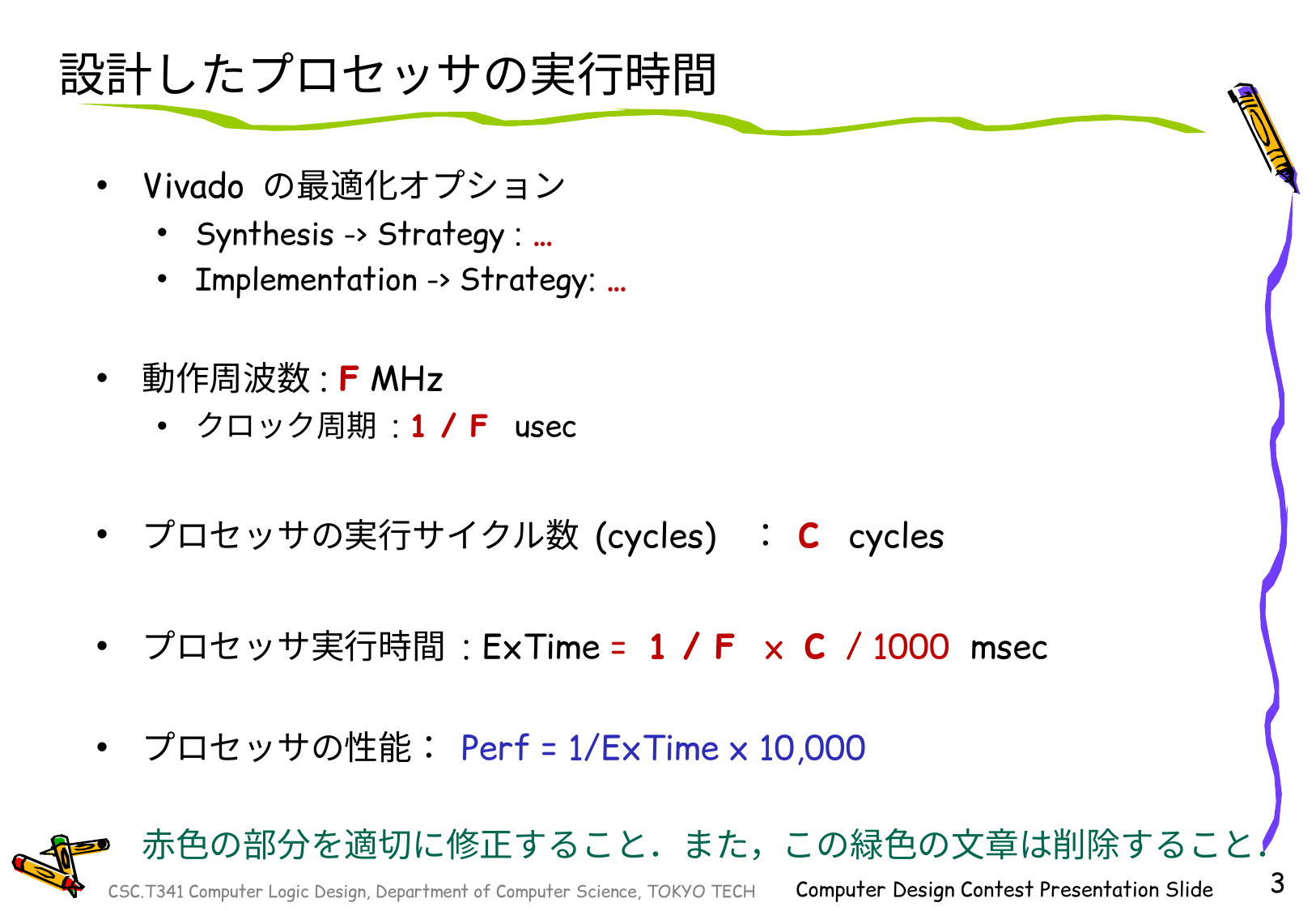

# 設計したプロセッサの実行時間
Vivado の最適化オプション
Synthesis -> Strategy : …
Implementation -> Strategy: …

動作周波数: F MHz
クロック周期 : 1 / F  usec

プロセッサの実行サイクル数 (cycles)  ： C  cycles

プロセッサ実行時間 : ExTime =  1 / F  x  C  / 1000  msec

プロセッサの性能： Perf = 1/ExTime x 10,000

赤色の部分を適切に修正すること．また，この緑色の文章は削除すること．
3
Computer Design Contest Presentation Slide